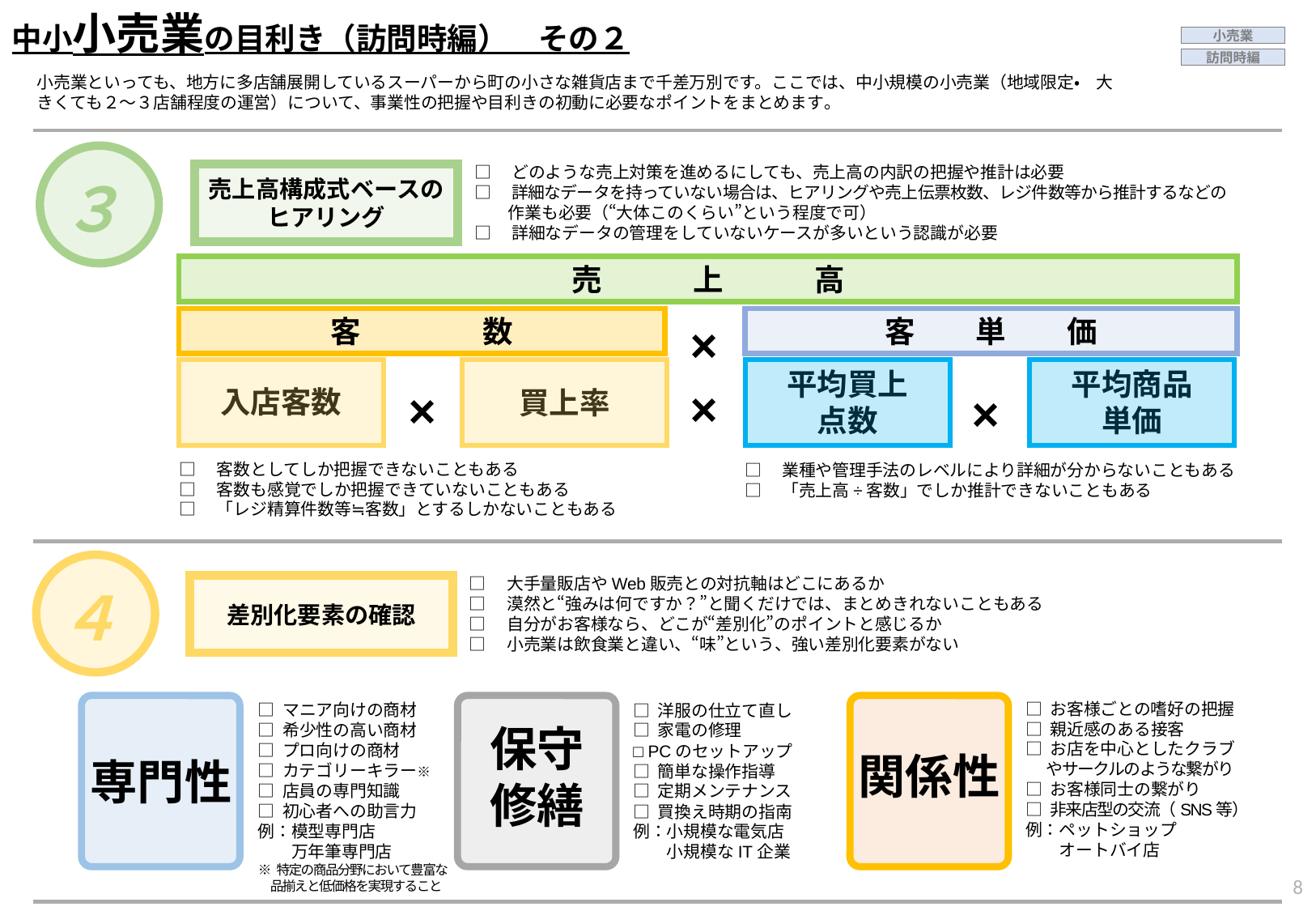

中小小売業の目利き（訪問時編）　その２
小売業
訪問時編
小売業といっても、地方に多店舗展開しているスーパーから町の小さな雑貨店まで千差万別です。ここでは、中小規模の小売業（地域限定・　大きくても２～３店舗程度の運営）について、事業性の把握や目利きの初動に必要なポイントをまとめます。

３
売上高構成式ベースの
ヒアリング
□　どのような売上対策を進めるにしても、売上高の内訳の把握や推計は必要
□　詳細なデータを持っていない場合は、ヒアリングや売上伝票枚数、レジ件数等から推計するなどの
　　作業も必要（“大体このくらい”という程度で可）
□　詳細なデータの管理をしていないケースが多いという認識が必要
売　　　上　　　高
客　　　　数
客　　単　　価
×

入店客数

買上率

平均買上
点数

平均商品
単価
×
×
×
□　客数としてしか把握できないこともある
□　客数も感覚でしか把握できていないこともある
□　「レジ精算件数等≒客数」とするしかないこともある
□　業種や管理手法のレベルにより詳細が分からないこともある
□　「売上高÷客数」でしか推計できないこともある

４
差別化要素の確認
□　大手量販店やWeb販売との対抗軸はどこにあるか
□　漠然と“強みは何ですか？”と聞くだけでは、まとめきれないこともある
□　自分がお客様なら、どこが“差別化”のポイントと感じるか
□　小売業は飲食業と違い、“味”という、強い差別化要素がない
□ お客様ごとの嗜好の把握
□ 親近感のある接客
□ お店を中心としたクラブ
　 やサークルのような繋がり
□ お客様同士の繋がり
□ 非来店型の交流（SNS等）
例：ペットショップ
　　オートバイ店
□ マニア向けの商材
□ 希少性の高い商材
□ プロ向けの商材
□ カテゴリーキラー※
□ 店員の専門知識
□ 初心者への助言力
例：模型専門店
　　万年筆専門店
※ 特定の商品分野において豊富な
　品揃えと低価格を実現すること
□ 洋服の仕立て直し
□ 家電の修理
□ PCのセットアップ
□ 簡単な操作指導
□ 定期メンテナンス
□ 買換え時期の指南
例：小規模な電気店
　　小規模なIT企業

専門性

保守
修繕

関係性
8